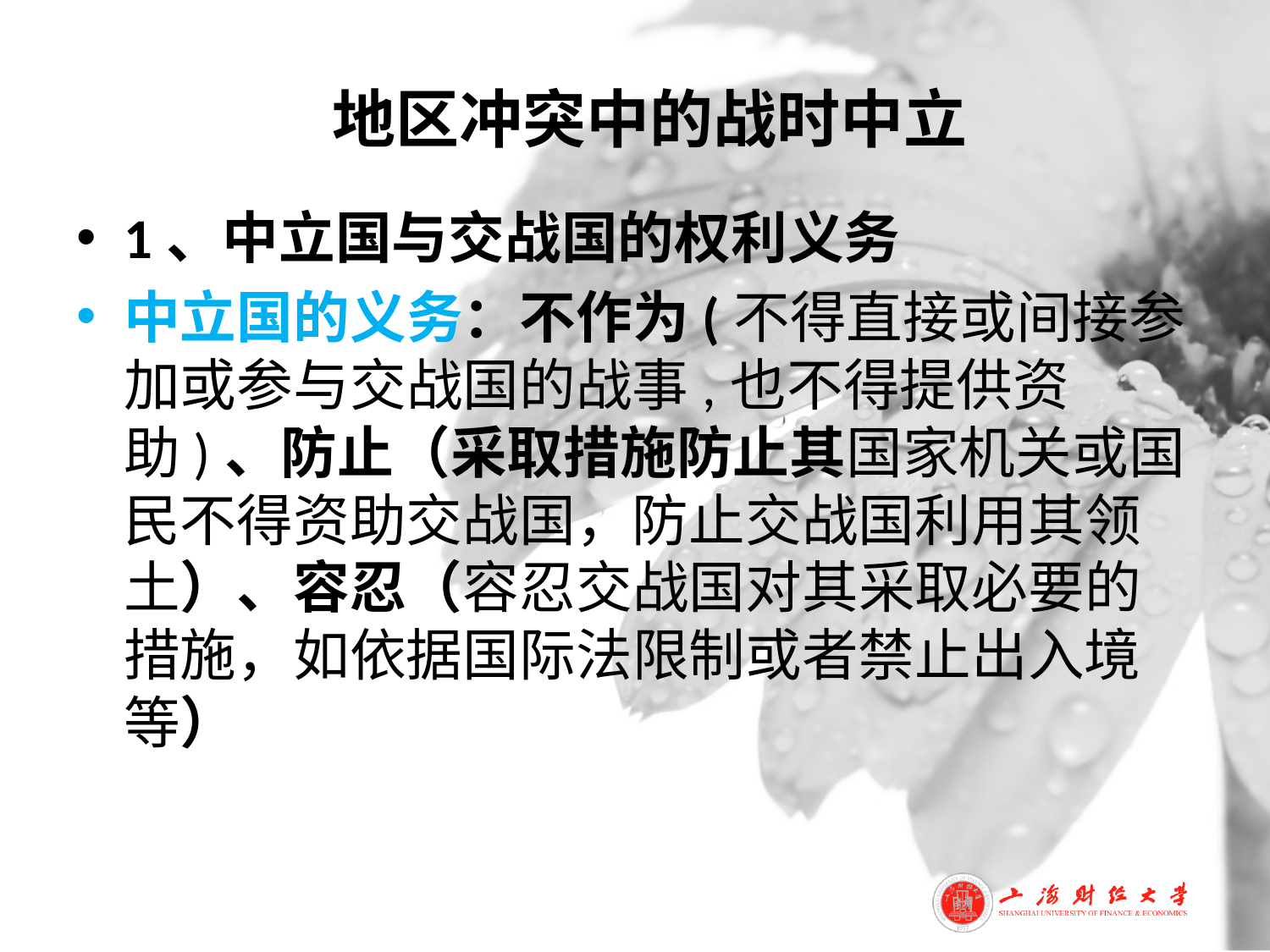

# 地区冲突中的战时中立
1、中立国与交战国的权利义务
中立国的义务：不作为(不得直接或间接参加或参与交战国的战事,也不得提供资助)、防止（采取措施防止其国家机关或国民不得资助交战国，防止交战国利用其领土）、容忍（容忍交战国对其采取必要的措施，如依据国际法限制或者禁止出入境等）